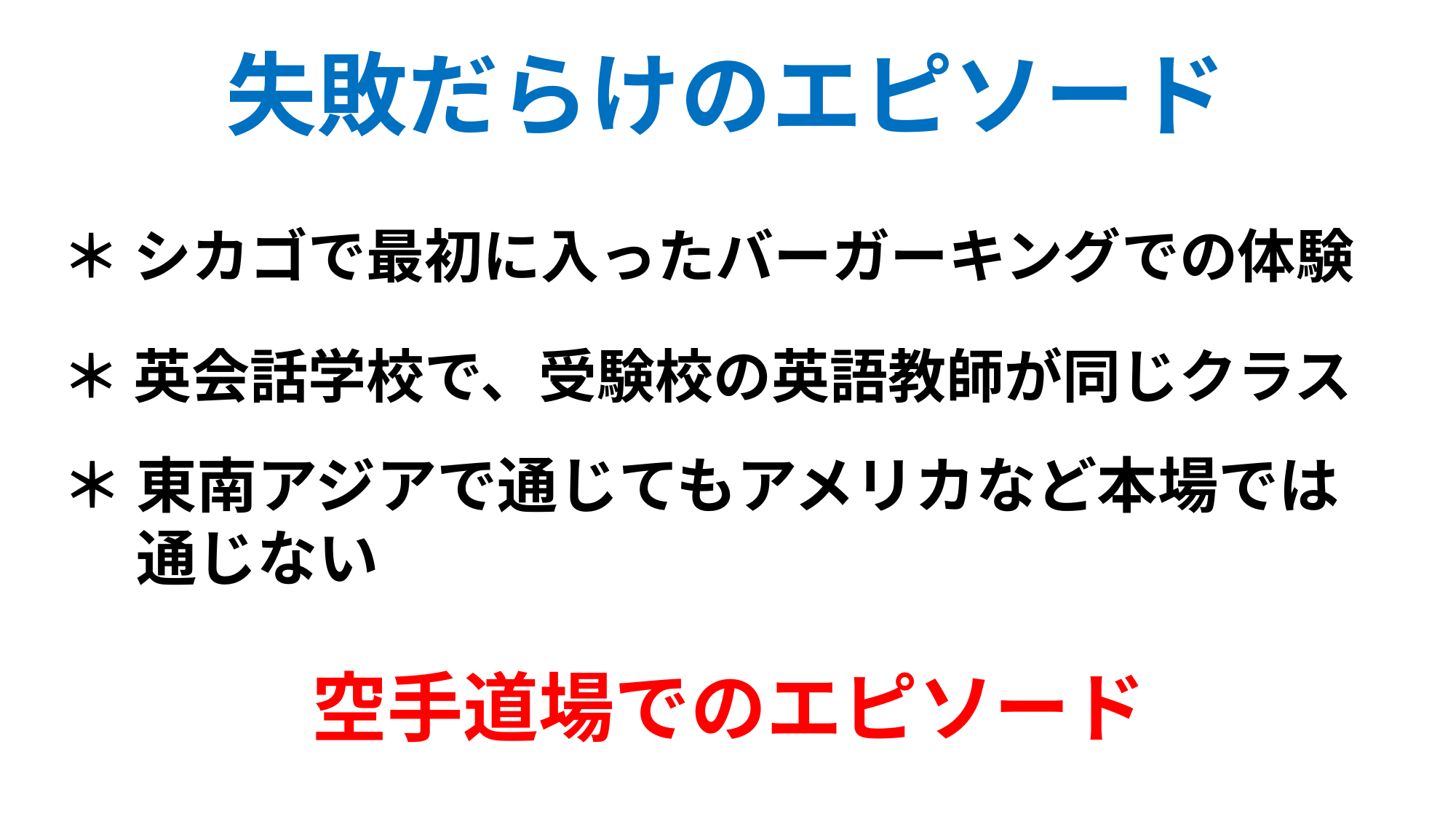

失敗だらけのエピソード
＊ シカゴで最初に入ったバーガーキングでの体験
＊ 英会話学校で、受験校の英語教師が同じクラス
＊ 東南アジアで通じてもアメリカなど本場では
　 通じない
空手道場でのエピソード